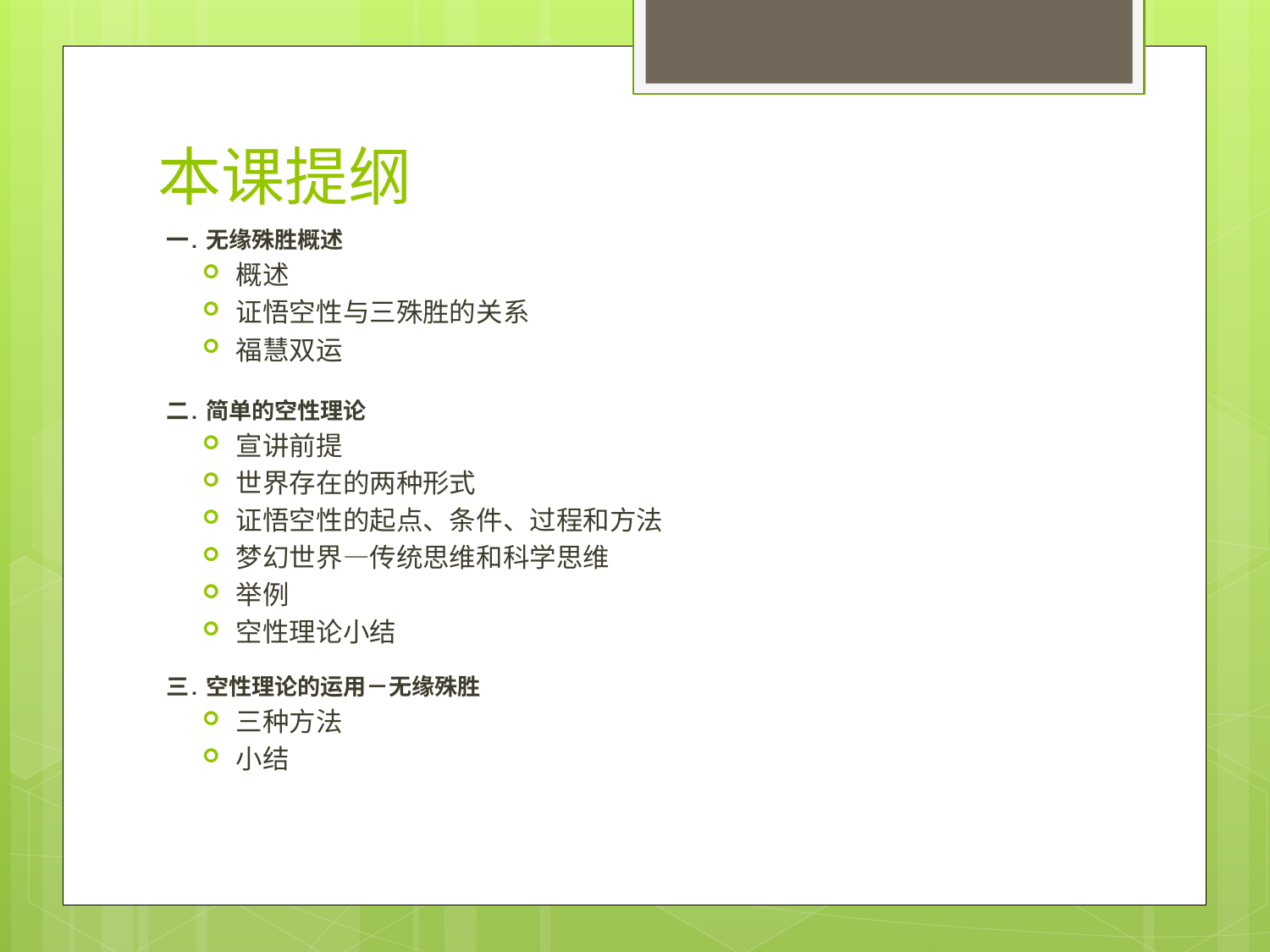

# 本课提纲
一. 无缘殊胜概述
概述
证悟空性与三殊胜的关系
福慧双运

二. 简单的空性理论
宣讲前提
世界存在的两种形式
证悟空性的起点、条件、过程和方法
梦幻世界—传统思维和科学思维
举例
空性理论小结

三. 空性理论的运用－无缘殊胜
三种方法
小结